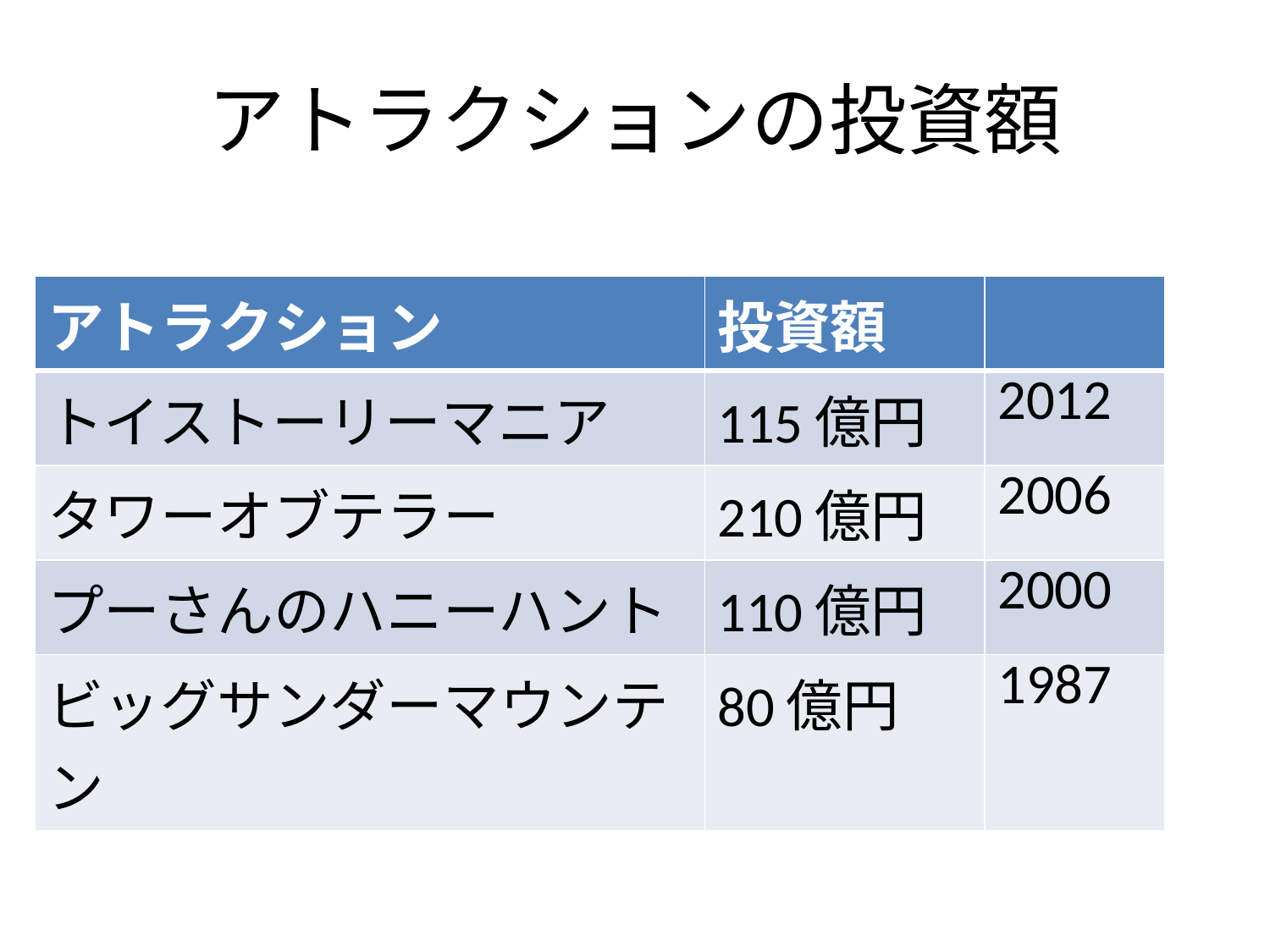

# アトラクションの投資額
| アトラクション | 投資額 |  |
| --- | --- | --- |
| トイストーリーマニア | 115億円 | 2012 |
| タワーオブテラー | 210億円 | 2006 |
| プーさんのハニーハント | 110億円 | 2000 |
| ビッグサンダーマウンテン | 80億円 | 1987 |